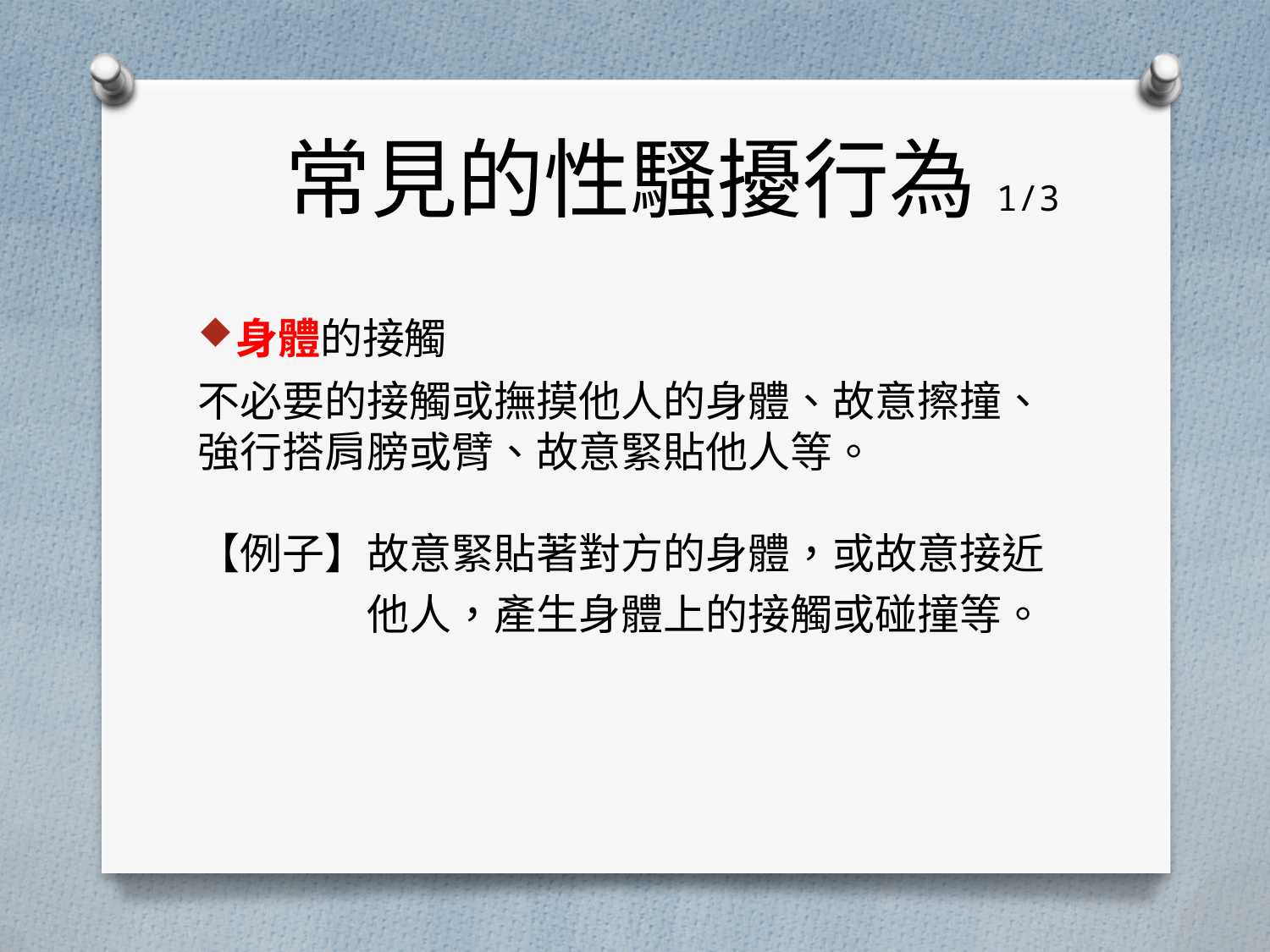

# 常見的性騷擾行為1/3
身體的接觸
不必要的接觸或撫摸他人的身體、故意擦撞、 強行搭肩膀或臂、故意緊貼他人等。

【例子】故意緊貼著對方的身體，或故意接近他人，產生身體上的接觸或碰撞等。